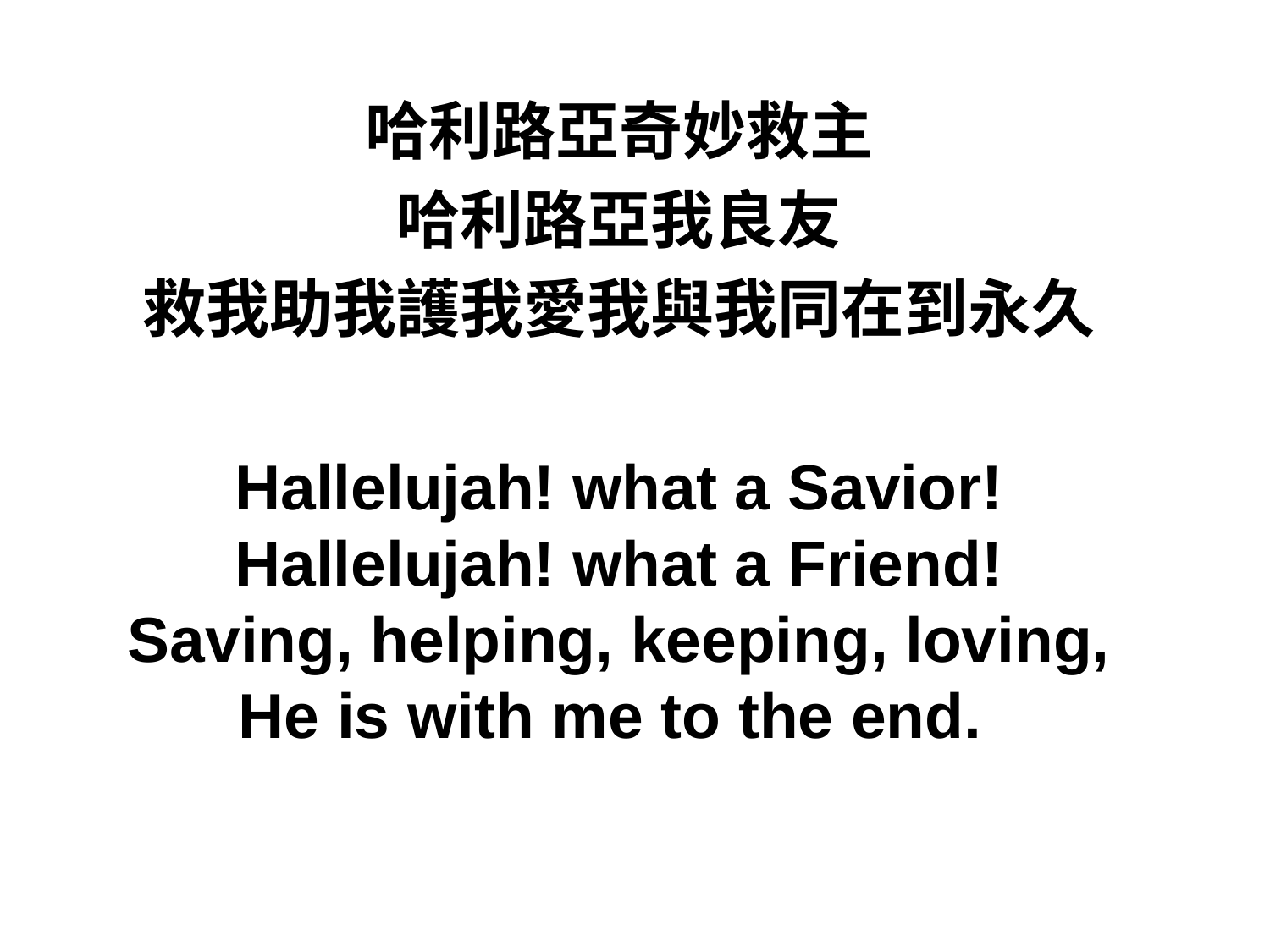

哈利路亞奇妙救主
哈利路亞我良友
救我助我護我愛我與我同在到永久

Hallelujah! what a Savior!
Hallelujah! what a Friend!
Saving, helping, keeping, loving,
He is with me to the end.